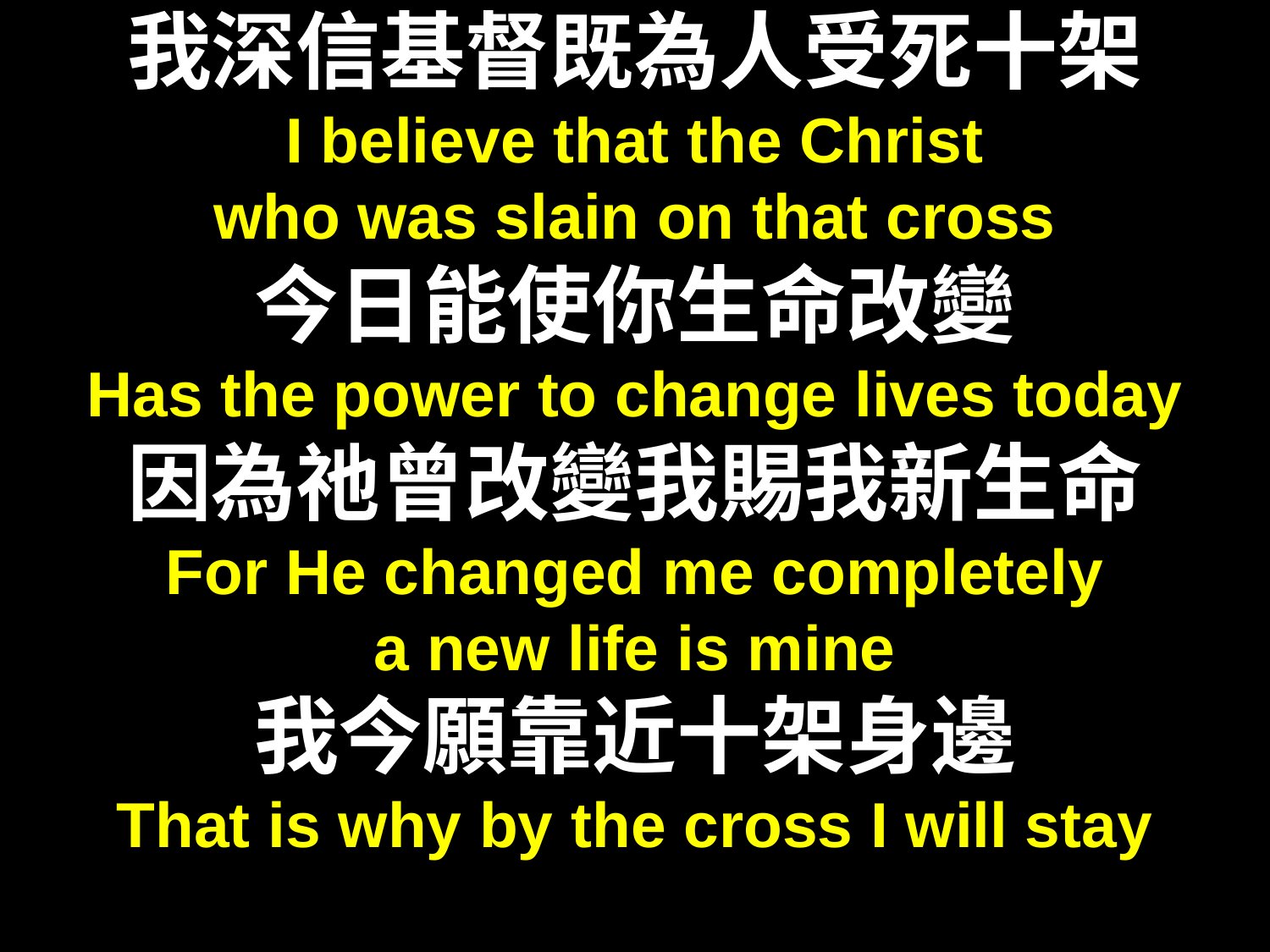

我深信基督既為人受死十架
I believe that the Christ
who was slain on that cross
今日能使你生命改變
Has the power to change lives today
因為祂曾改變我賜我新生命
For He changed me completely
a new life is mine
我今願靠近十架身邊
That is why by the cross I will stay